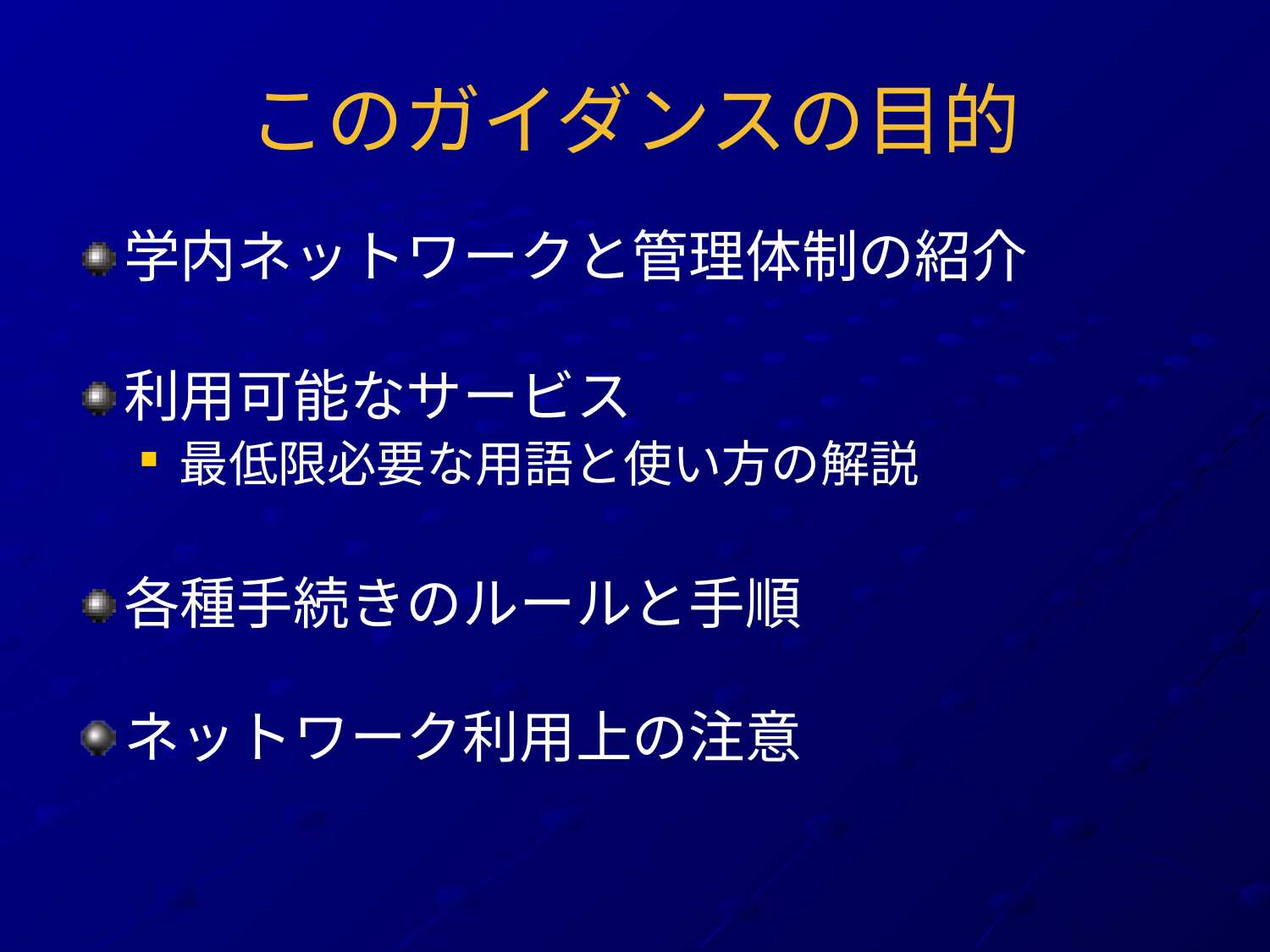

# このガイダンスの目的
学内ネットワークと管理体制の紹介
利用可能なサービス
最低限必要な用語と使い方の解説

各種手続きのルールと手順
ネットワーク利用上の注意